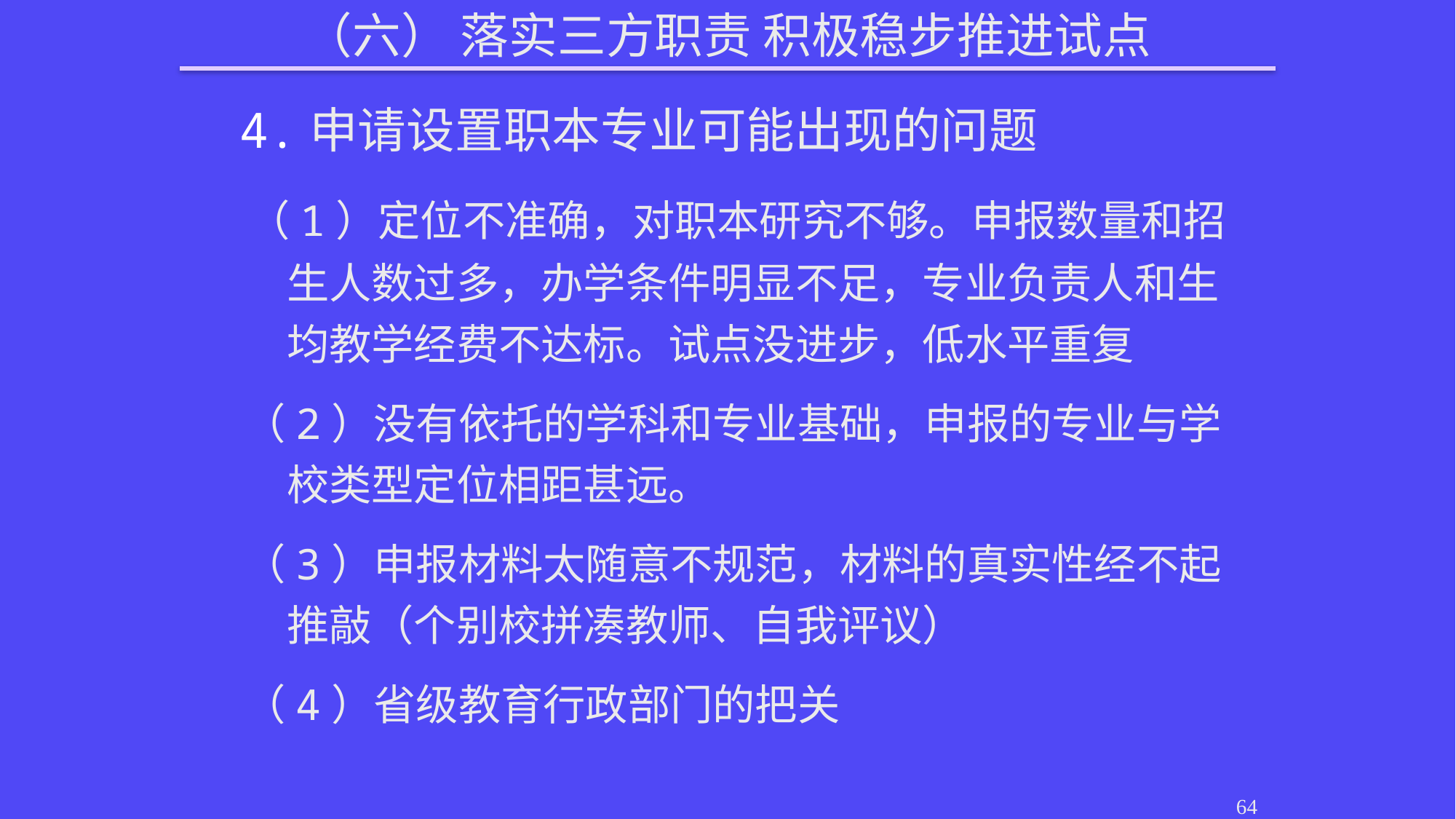

（六） 落实三方职责 积极稳步推进试点
 4.申请设置职本专业可能出现的问题
  （1）定位不准确，对职本研究不够。申报数量和招生人数过多，办学条件明显不足，专业负责人和生均教学经费不达标。试点没进步，低水平重复
  （2）没有依托的学科和专业基础，申报的专业与学校类型定位相距甚远。
  （3）申报材料太随意不规范，材料的真实性经不起推敲（个别校拼凑教师、自我评议）
  （4）省级教育行政部门的把关

64